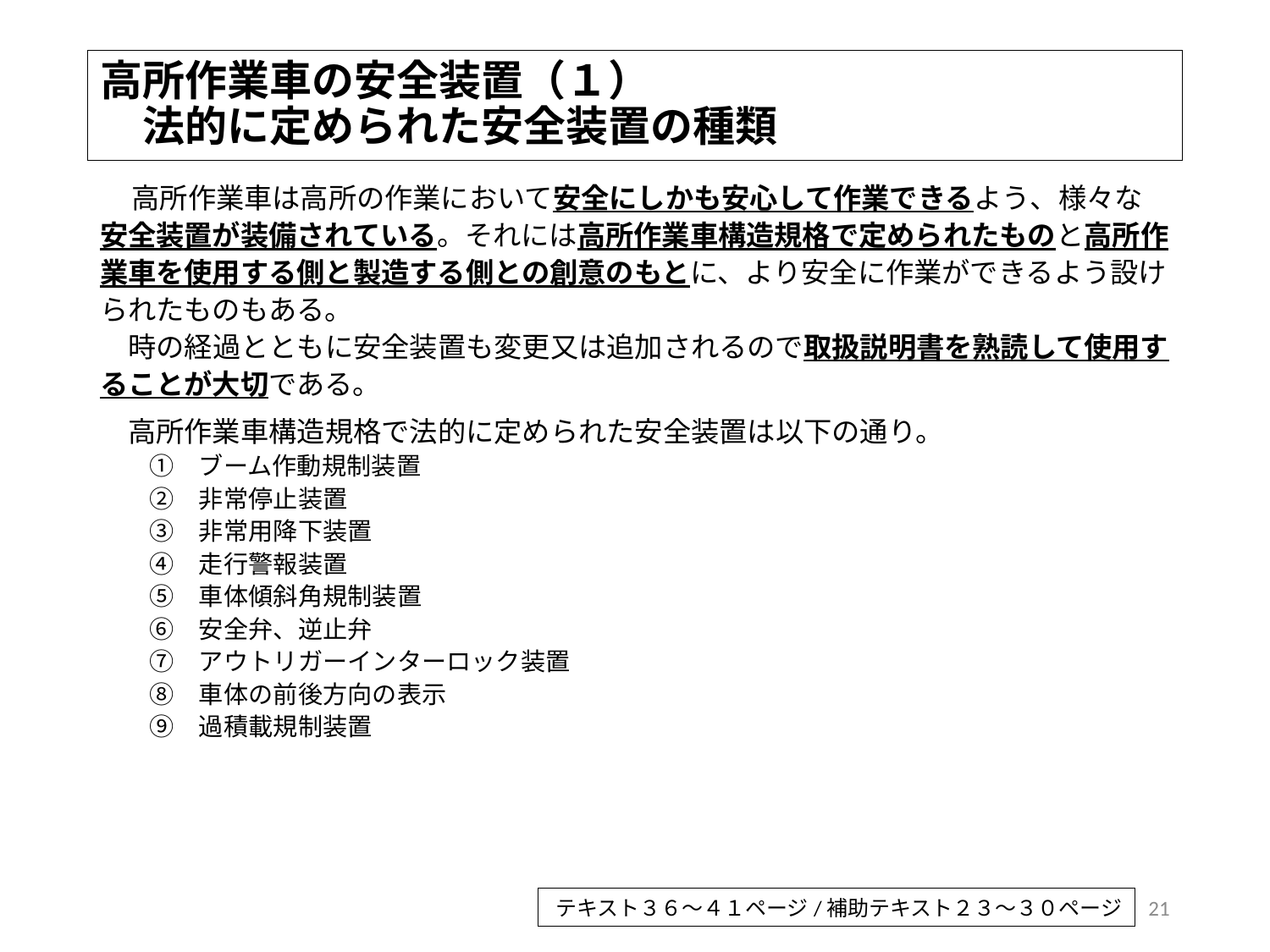

# 高所作業車の安全装置（１） 　法的に定められた安全装置の種類
　高所作業車は高所の作業において安全にしかも安心して作業できるよう、様々な安全装置が装備されている。それには高所作業車構造規格で定められたものと高所作業車を使用する側と製造する側との創意のもとに、より安全に作業ができるよう設けられたものもある。
　時の経過とともに安全装置も変更又は追加されるので取扱説明書を熟読して使用することが大切である。
　高所作業車構造規格で法的に定められた安全装置は以下の通り。
　　①　ブーム作動規制装置
　　②　非常停止装置
　　③　非常用降下装置
　　④　走行警報装置
　　⑤　車体傾斜角規制装置
　　⑥　安全弁、逆止弁
　　⑦　アウトリガーインターロック装置
　　⑧　車体の前後方向の表示
　　⑨　過積載規制装置

21
テキスト３６～４１ページ/補助テキスト２３～３０ページ